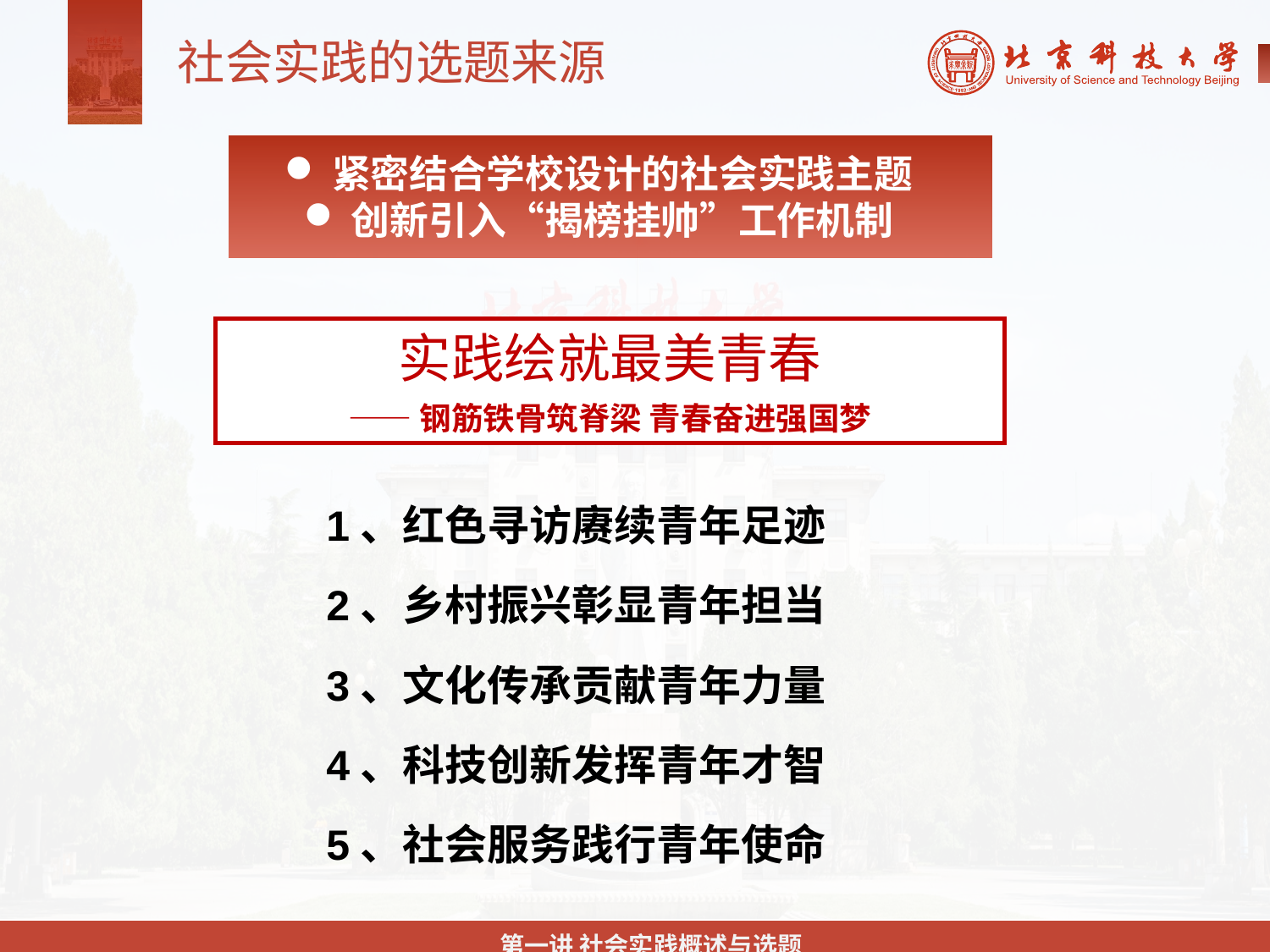

社会实践的选题来源

紧密结合学校设计的社会实践主题
创新引入“揭榜挂帅”工作机制
实践绘就最美青春
——钢筋铁骨筑脊梁 青春奋进强国梦
1、红色寻访赓续青年足迹
2、乡村振兴彰显青年担当
3、文化传承贡献青年力量
4、科技创新发挥青年才智
5、社会服务践行青年使命